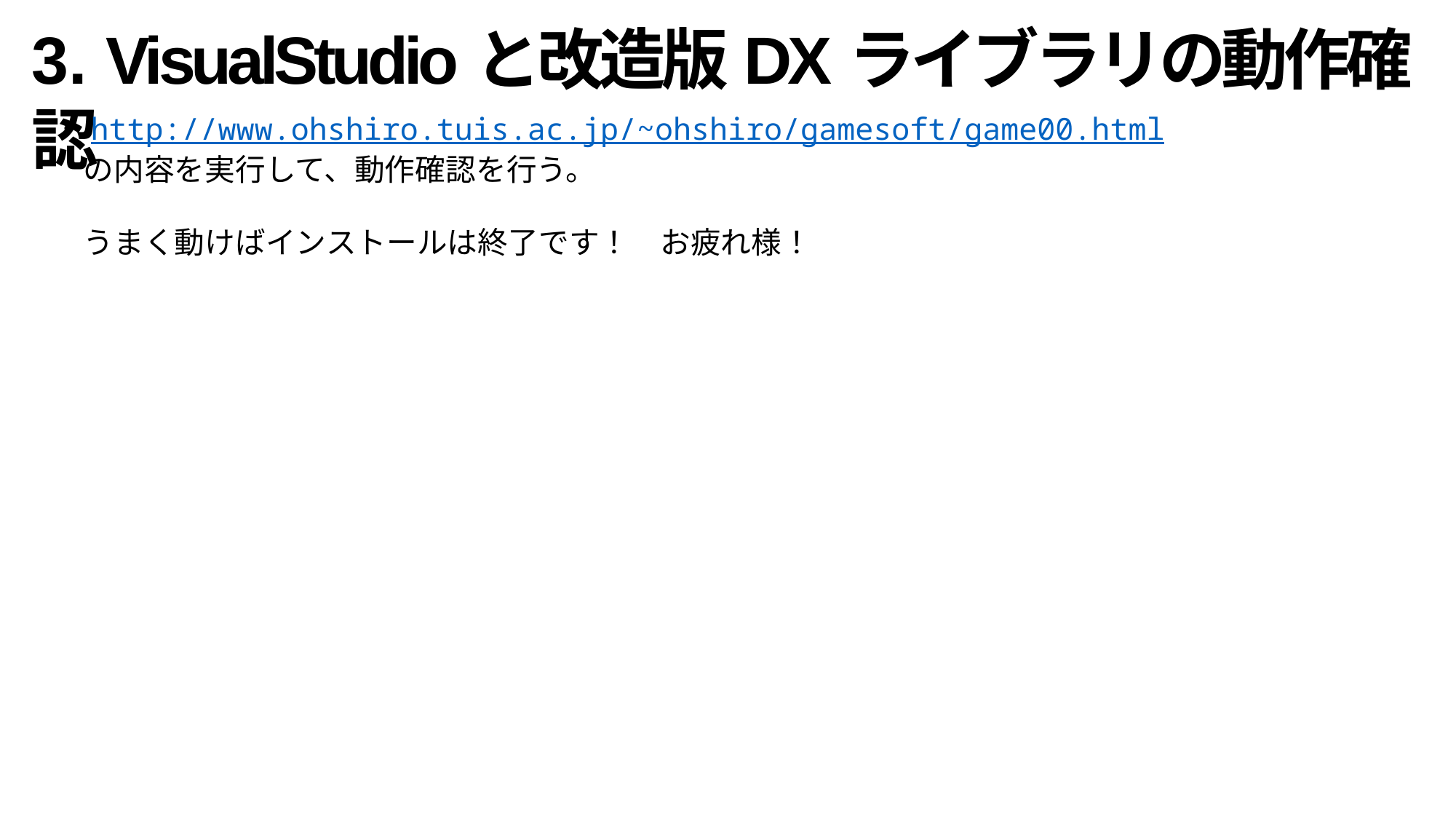

3. VisualStudioと改造版DXライブラリの動作確認
・http://www.ohshiro.tuis.ac.jp/~ohshiro/gamesoft/game00.html
　の内容を実行して、動作確認を行う。

　うまく動けばインストールは終了です！　お疲れ様！